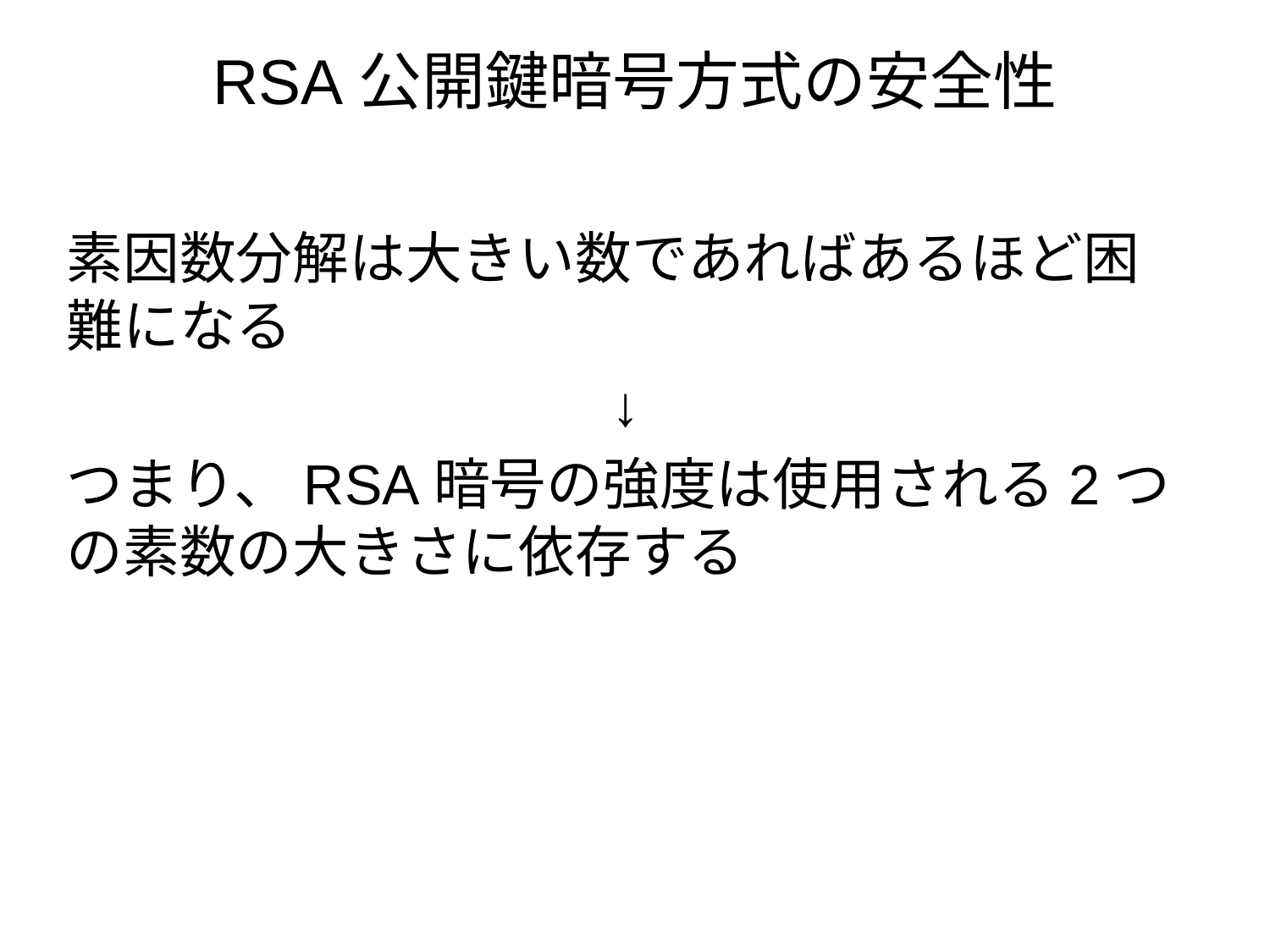

# RSA公開鍵暗号方式の安全性
素因数分解は大きい数であればあるほど困難になる
↓
つまり、RSA暗号の強度は使用される2つの素数の大きさに依存する